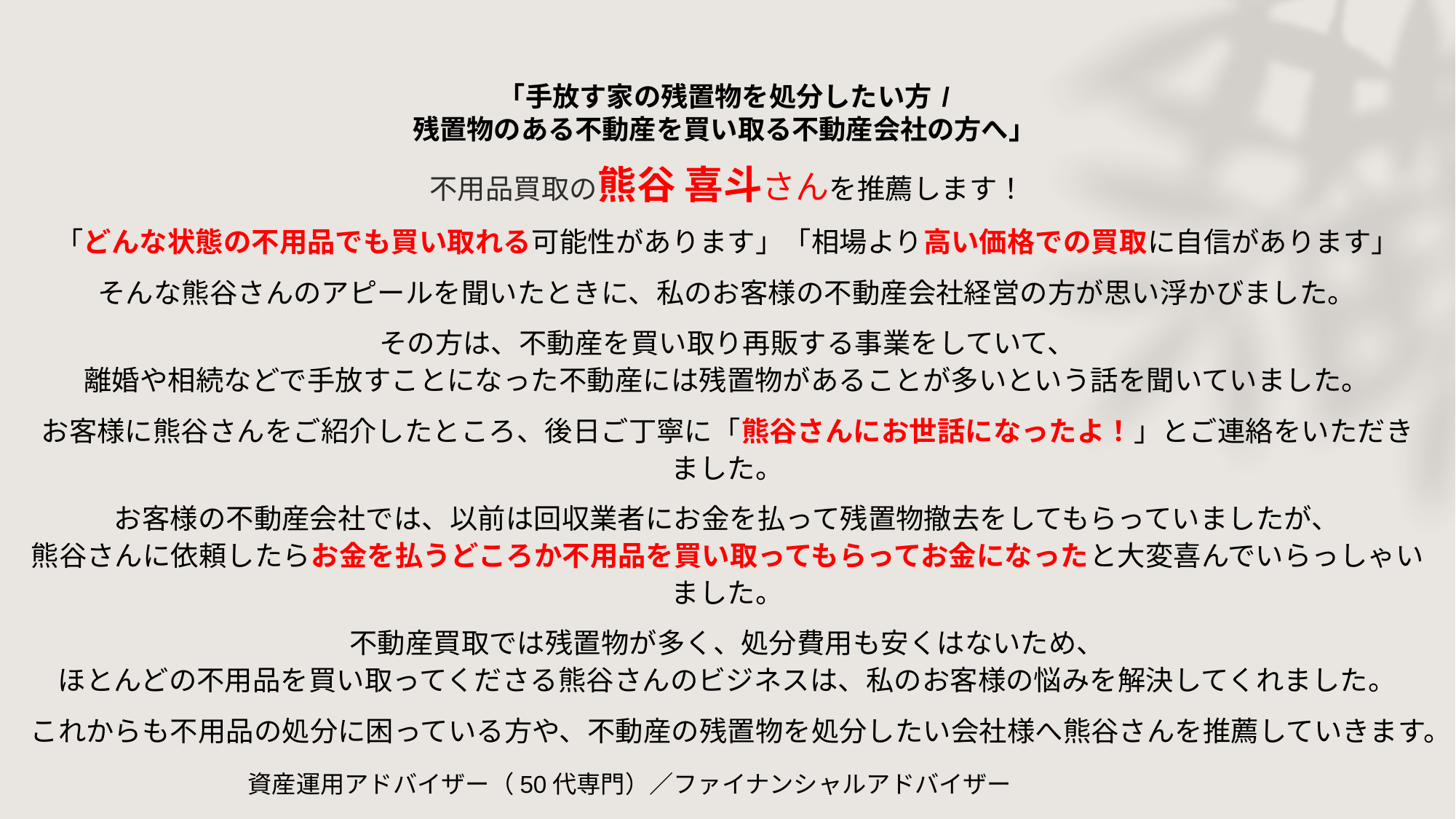

# 「手放す家の残置物を処分したい方 / 残置物のある不動産を買い取る不動産会社の方へ」
不用品買取の熊谷 喜斗さんを推薦します！
「どんな状態の不用品でも買い取れる可能性があります」「相場より高い価格での買取に自信があります」
そんな熊谷さんのアピールを聞いたときに、私のお客様の不動産会社経営の方が思い浮かびました。
その方は、不動産を買い取り再販する事業をしていて、
離婚や相続などで手放すことになった不動産には残置物があることが多いという話を聞いていました。
お客様に熊谷さんをご紹介したところ、後日ご丁寧に「熊谷さんにお世話になったよ！」とご連絡をいただきました。
お客様の不動産会社では、以前は回収業者にお金を払って残置物撤去をしてもらっていましたが、
熊谷さんに依頼したらお金を払うどころか不用品を買い取ってもらってお金になったと大変喜んでいらっしゃいました。
不動産買取では残置物が多く、処分費用も安くはないため、
ほとんどの不用品を買い取ってくださる熊谷さんのビジネスは、私のお客様の悩みを解決してくれました。
これからも不用品の処分に困っている方や、不動産の残置物を処分したい会社様へ熊谷さんを推薦していきます。

資産運用アドバイザー（50代専門）／ファイナンシャルアドバイザー